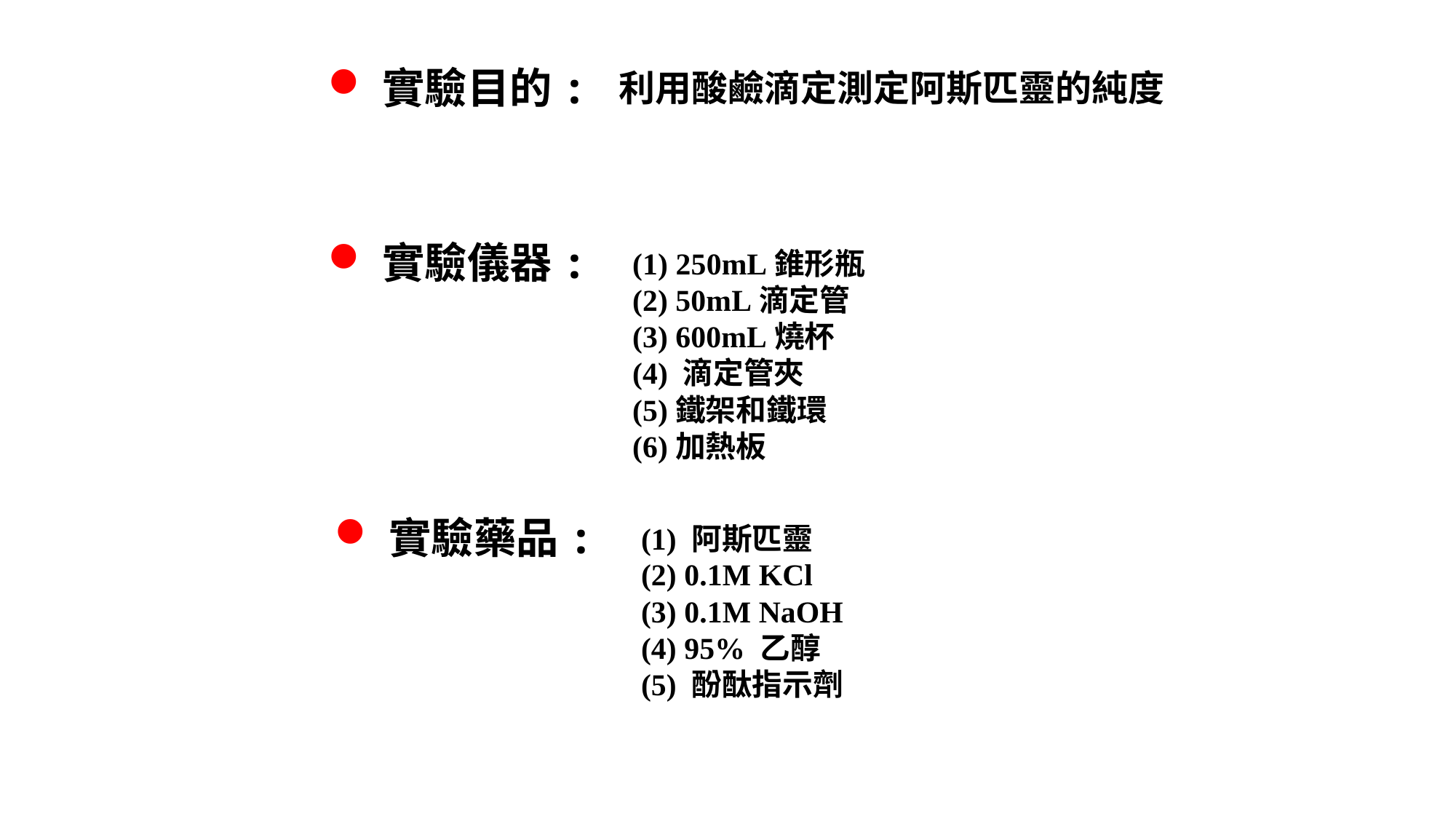

實驗目的:
利用酸鹼滴定測定阿斯匹靈的純度
實驗儀器:
(1) 250mL錐形瓶
(2) 50mL滴定管
(3) 600mL燒杯
(4) 滴定管夾
(5)鐵架和鐵環
(6)加熱板
實驗藥品:
(1) 阿斯匹靈
(2) 0.1M KCl
(3) 0.1M NaOH
(4) 95% 乙醇
(5) 酚酞指示劑